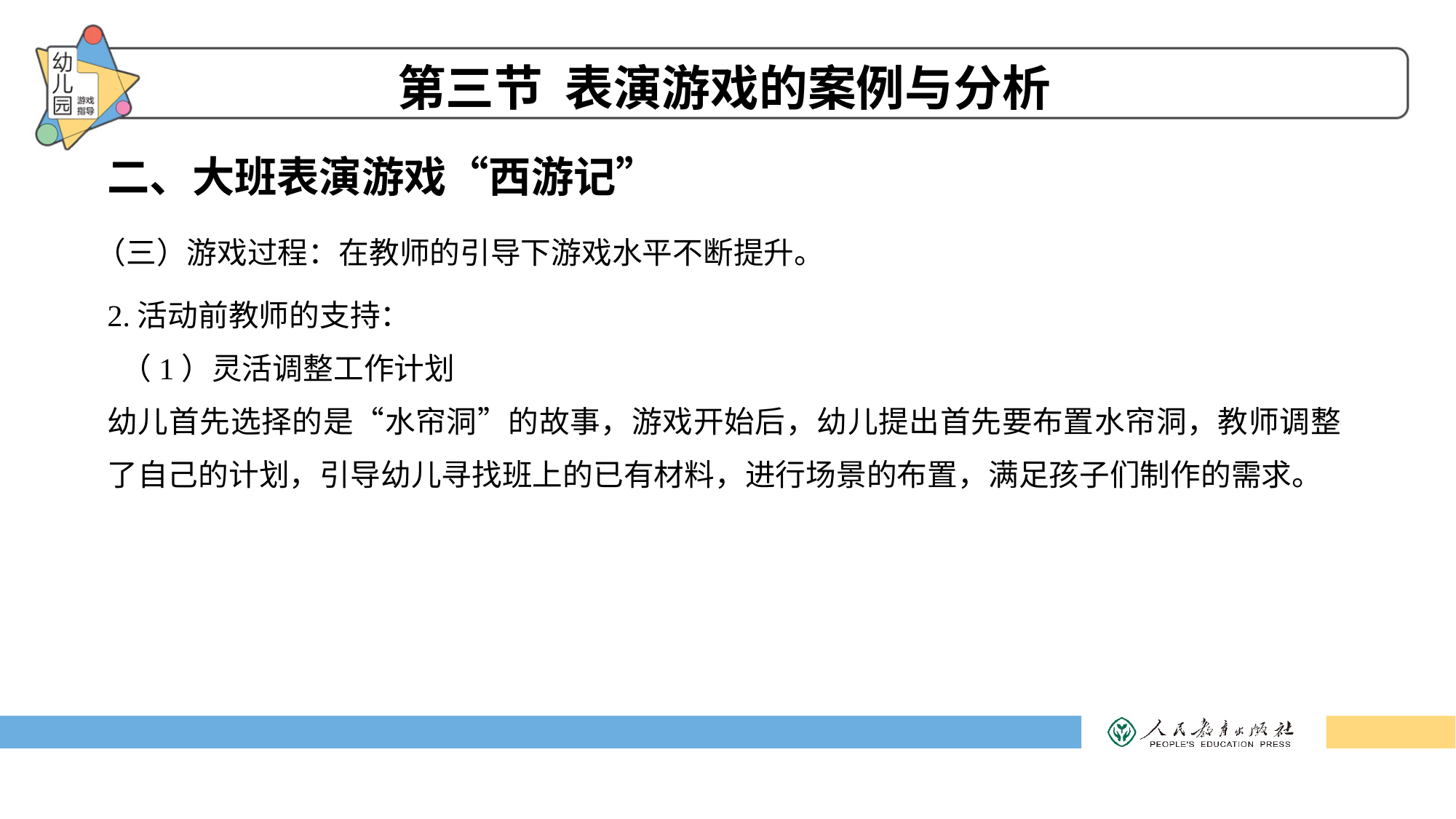

第三节  表演游戏的案例与分析
二、大班表演游戏“西游记”
（三）游戏过程：在教师的引导下游戏水平不断提升。
2.活动前教师的支持：
 （1）灵活调整工作计划
幼儿首先选择的是“水帘洞”的故事，游戏开始后，幼儿提出首先要布置水帘洞，教师调整了自己的计划，引导幼儿寻找班上的已有材料，进行场景的布置，满足孩子们制作的需求。